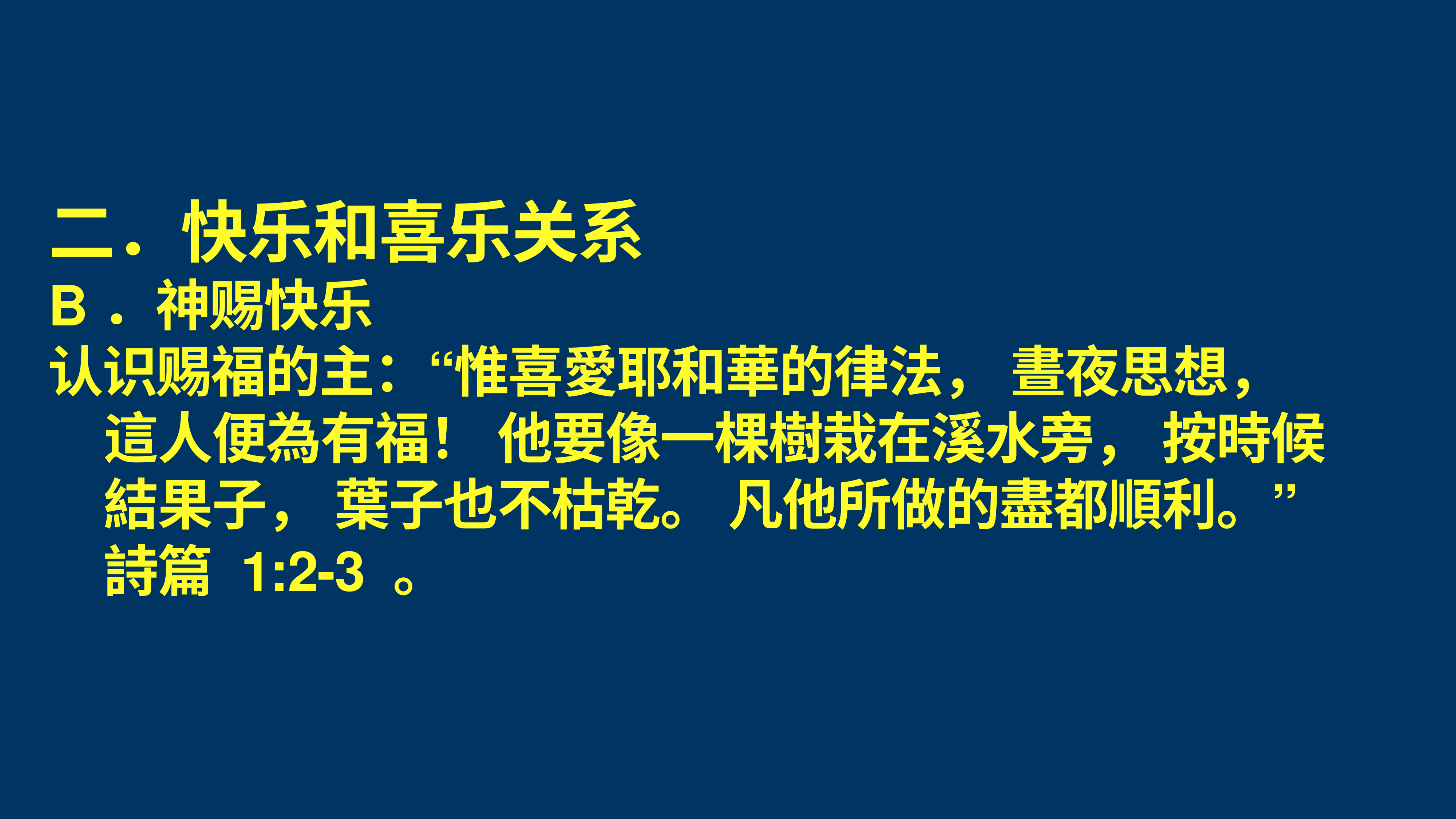

# 二．快乐和喜乐关系
B．神赐快乐
认识赐福的主：“惟喜愛耶和華的律法， 晝夜思想， 這人便為有福！ 他要像一棵樹栽在溪水旁， 按時候結果子， 葉子也不枯乾。 凡他所做的盡都順利。”詩篇 1:2-3 。